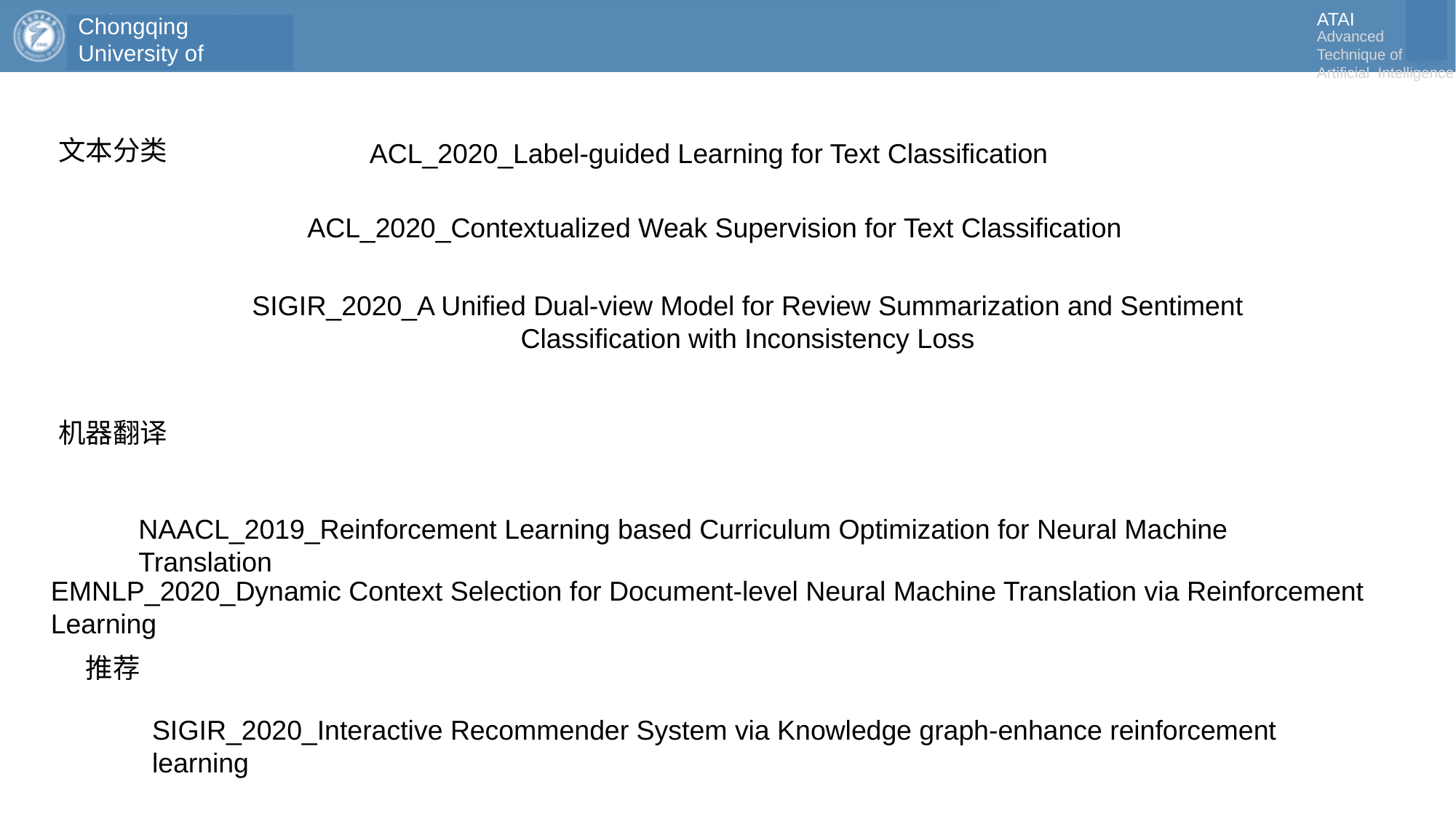

文本分类
ACL_2020_Label-guided Learning for Text Classification
ACL_2020_Contextualized Weak Supervision for Text Classification
SIGIR_2020_A Unified Dual-view Model for Review Summarization and Sentiment Classification with Inconsistency Loss
机器翻译
NAACL_2019_Reinforcement Learning based Curriculum Optimization for Neural Machine Translation
EMNLP_2020_Dynamic Context Selection for Document-level Neural Machine Translation via Reinforcement Learning
推荐
SIGIR_2020_Interactive Recommender System via Knowledge graph-enhance reinforcement learning